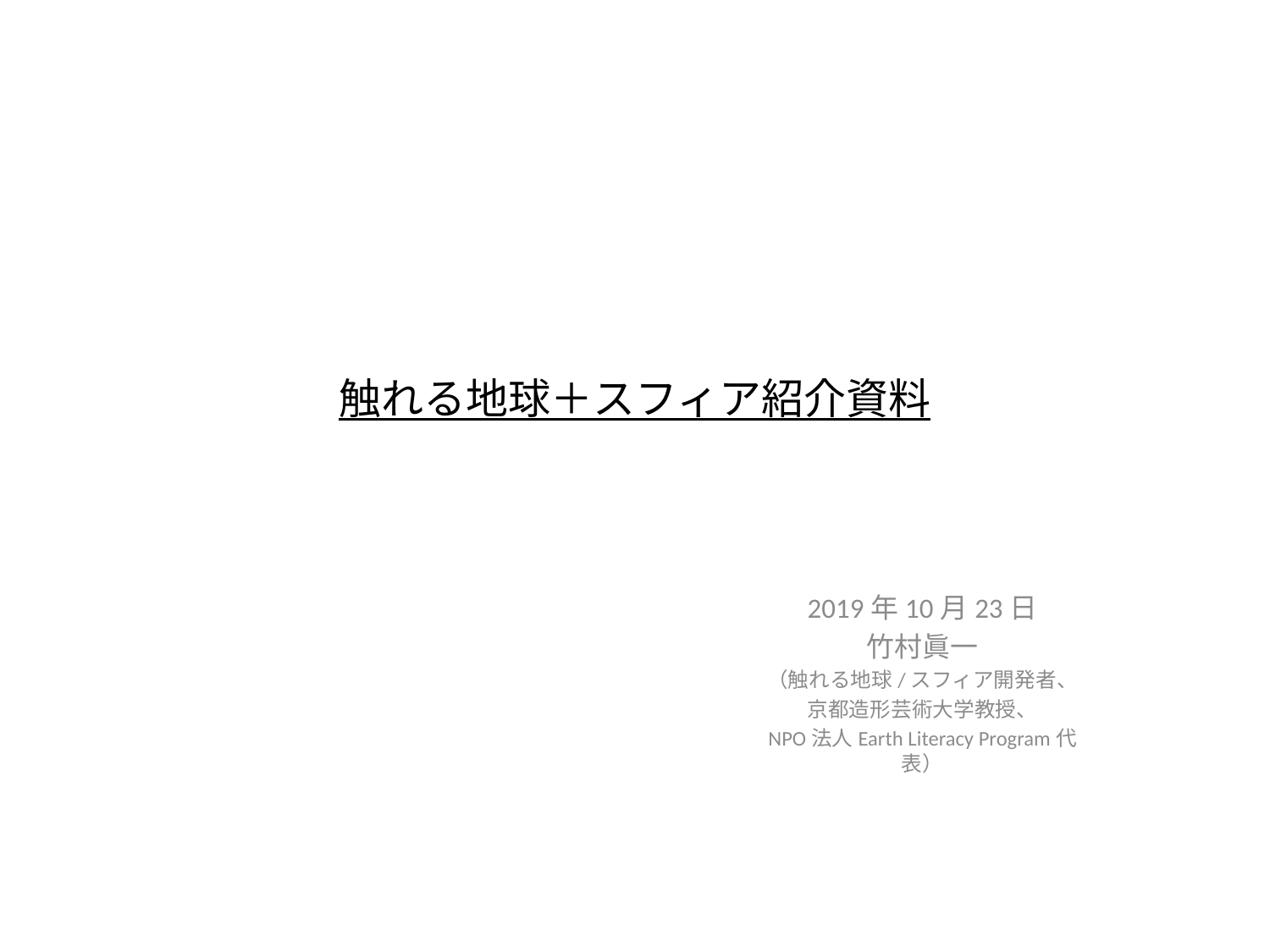

# 触れる地球＋スフィア紹介資料
2019年10月23日
竹村眞一
（触れる地球/スフィア開発者、
京都造形芸術大学教授、
NPO法人Earth Literacy Program代表）